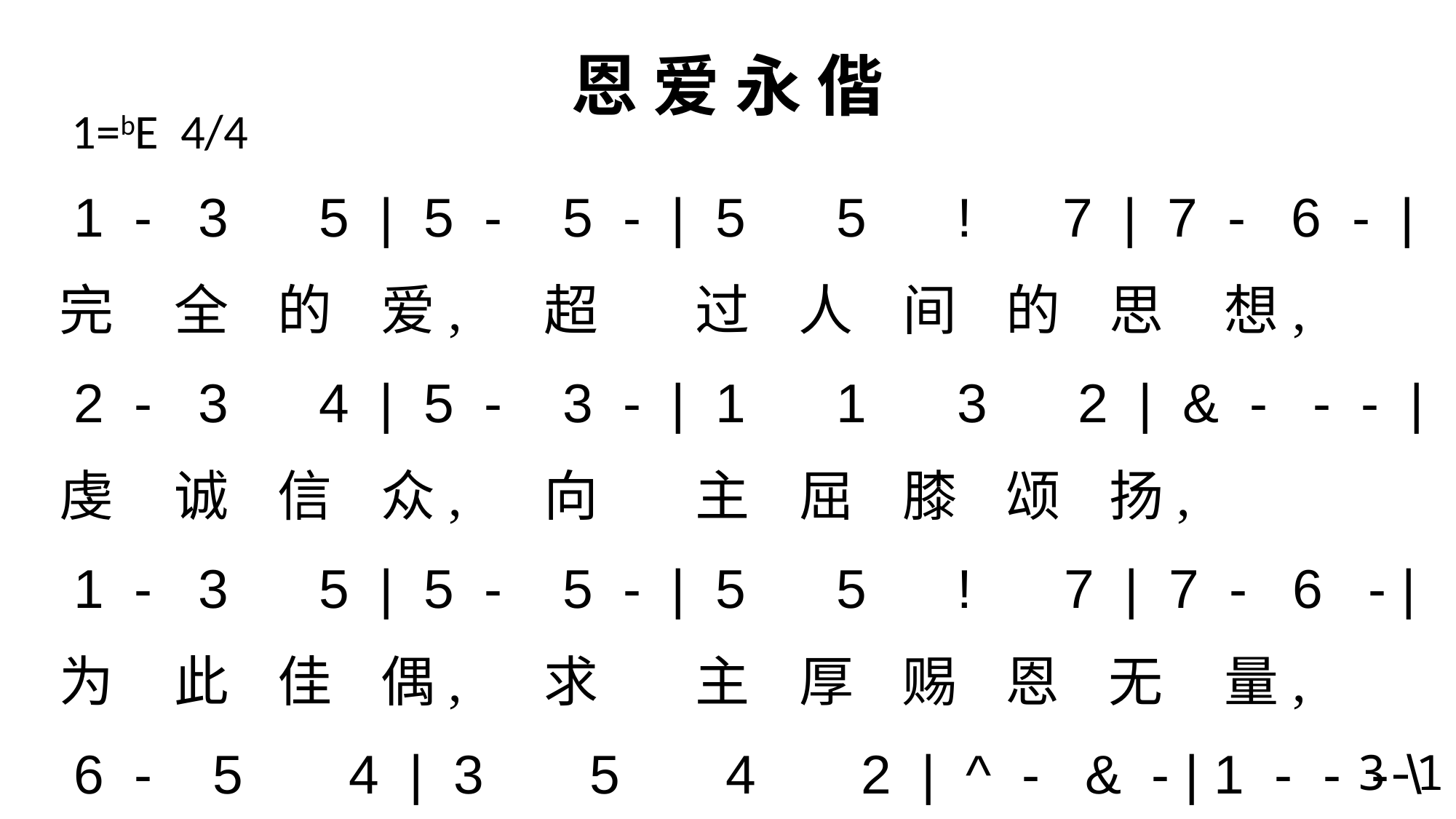

# 恩 爱 永 偕
1=bE  4/4
 1  -   3      5  |  5  -    5  -  |  5      5      !      7  |  7  -   6  -  |
完     全    的    爱,     超        过    人    间    的    思     想,
 2  -   3      4  |  5  -    3  -  |  1      1      3      2  |  &  -   -  -  |
虔     诚    信    众,     向        主    屈    膝    颂    扬,
 1  -   3      5  |  5  -    5  -  |  5      5      !      7  |  7  -   6   - |
为     此    佳    偶,     求        主    厚    赐    恩    无     量,
 6  -    5       4  |  3       5       4       2  |  ^  -   &  - | 1  -  -  - \
主      作     之    合,    恩     爱     地    久     天      长。
3-1